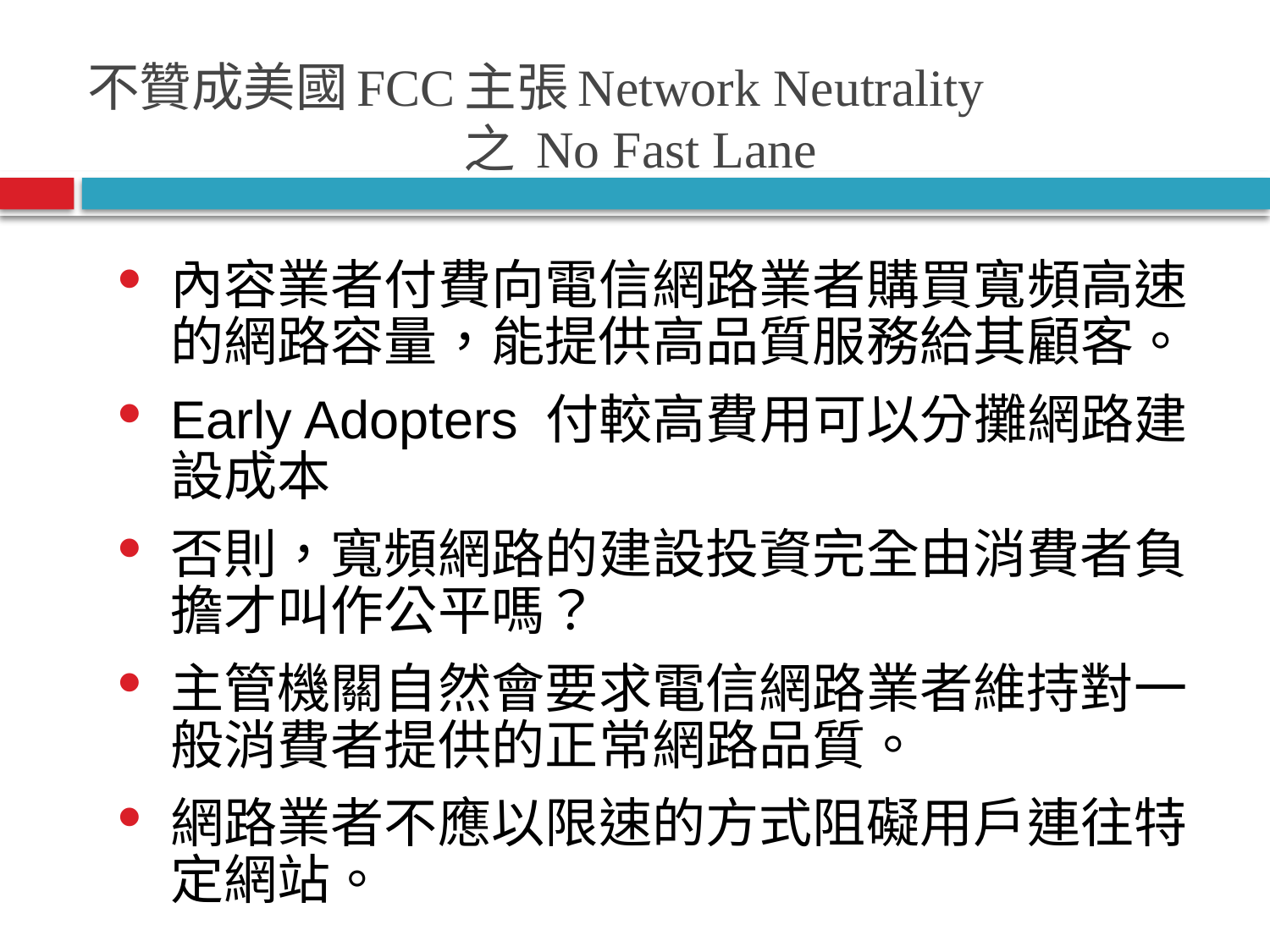

不贊成美國FCC主張Network Neutrality
之 No Fast Lane

內容業者付費向電信網路業者購買寬頻高速的網路容量，能提供高品質服務給其顧客。
Early Adopters 付較高費用可以分攤網路建設成本
否則，寬頻網路的建設投資完全由消費者負擔才叫作公平嗎？
主管機關自然會要求電信網路業者維持對一般消費者提供的正常網路品質。
網路業者不應以限速的方式阻礙用戶連往特定網站。